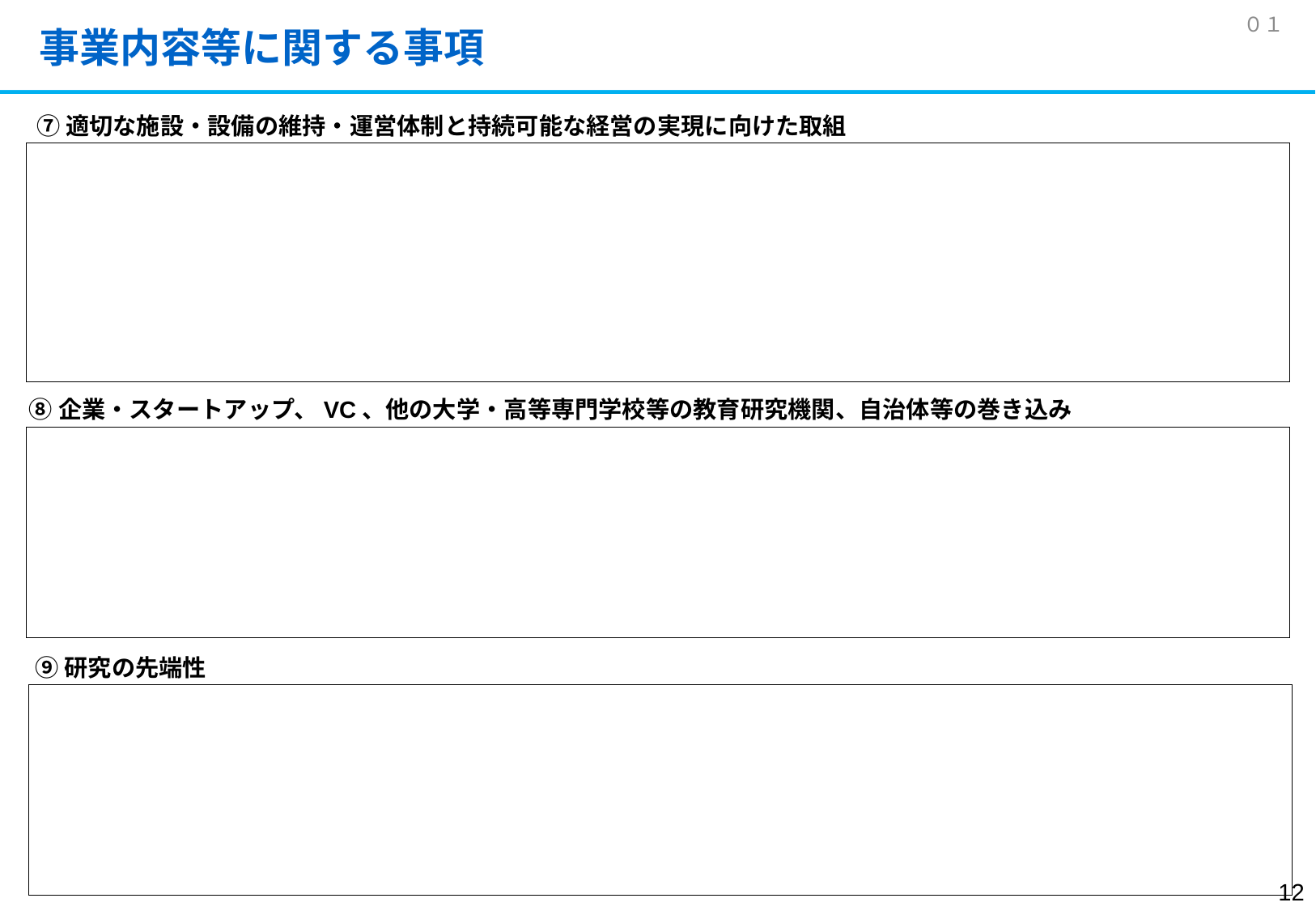

０１
# 事業内容等に関する事項
⑦適切な施設・設備の維持・運営体制と持続可能な経営の実現に向けた取組

⑧企業・スタートアップ、VC、他の大学・高等専門学校等の教育研究機関、自治体等の巻き込み

⑨研究の先端性

12